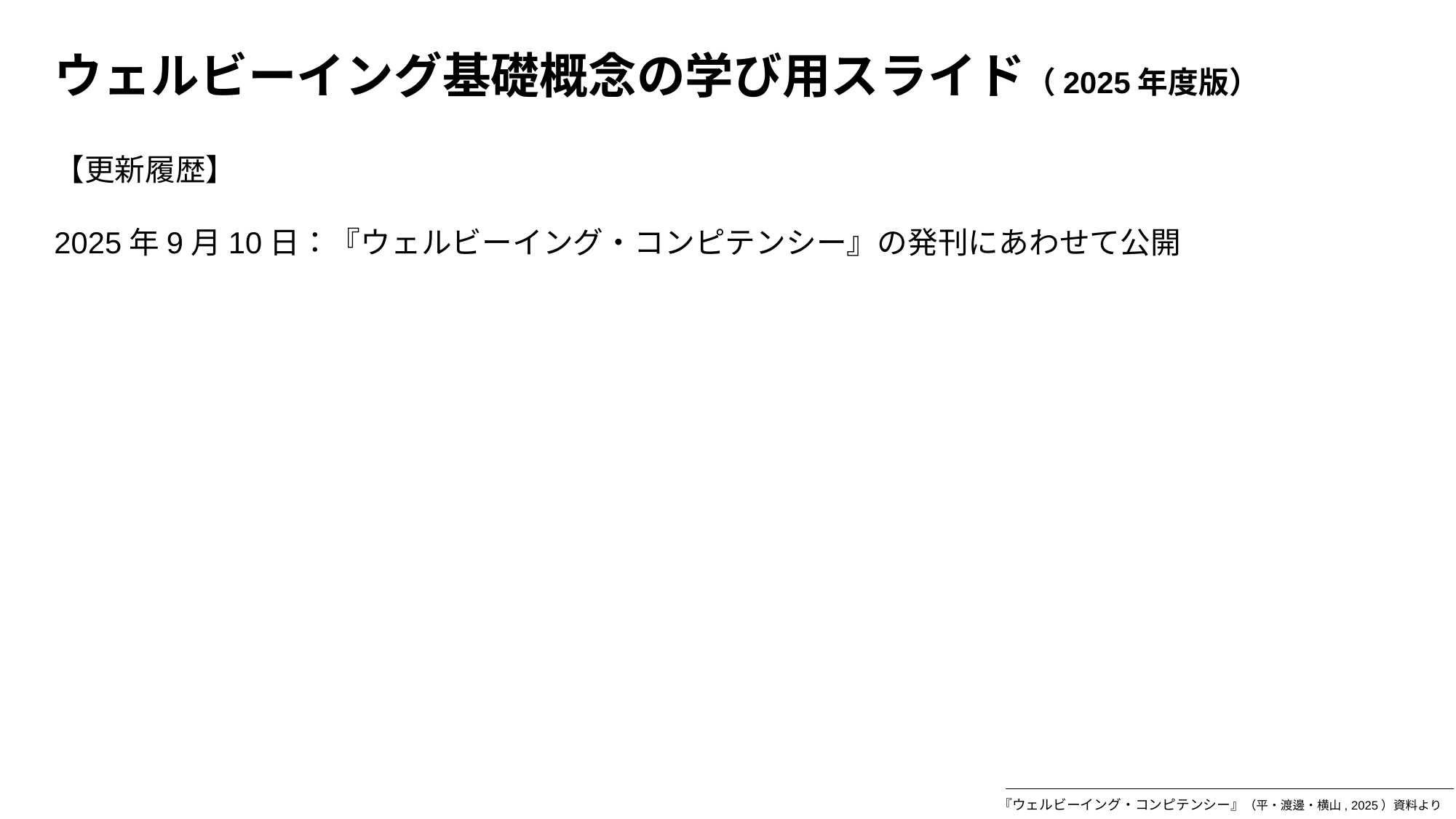

ウェルビーイング基礎概念の学び用スライド（2025年度版）
【更新履歴】

2025年9月10日：『ウェルビーイング・コンピテンシー』の発刊にあわせて公開